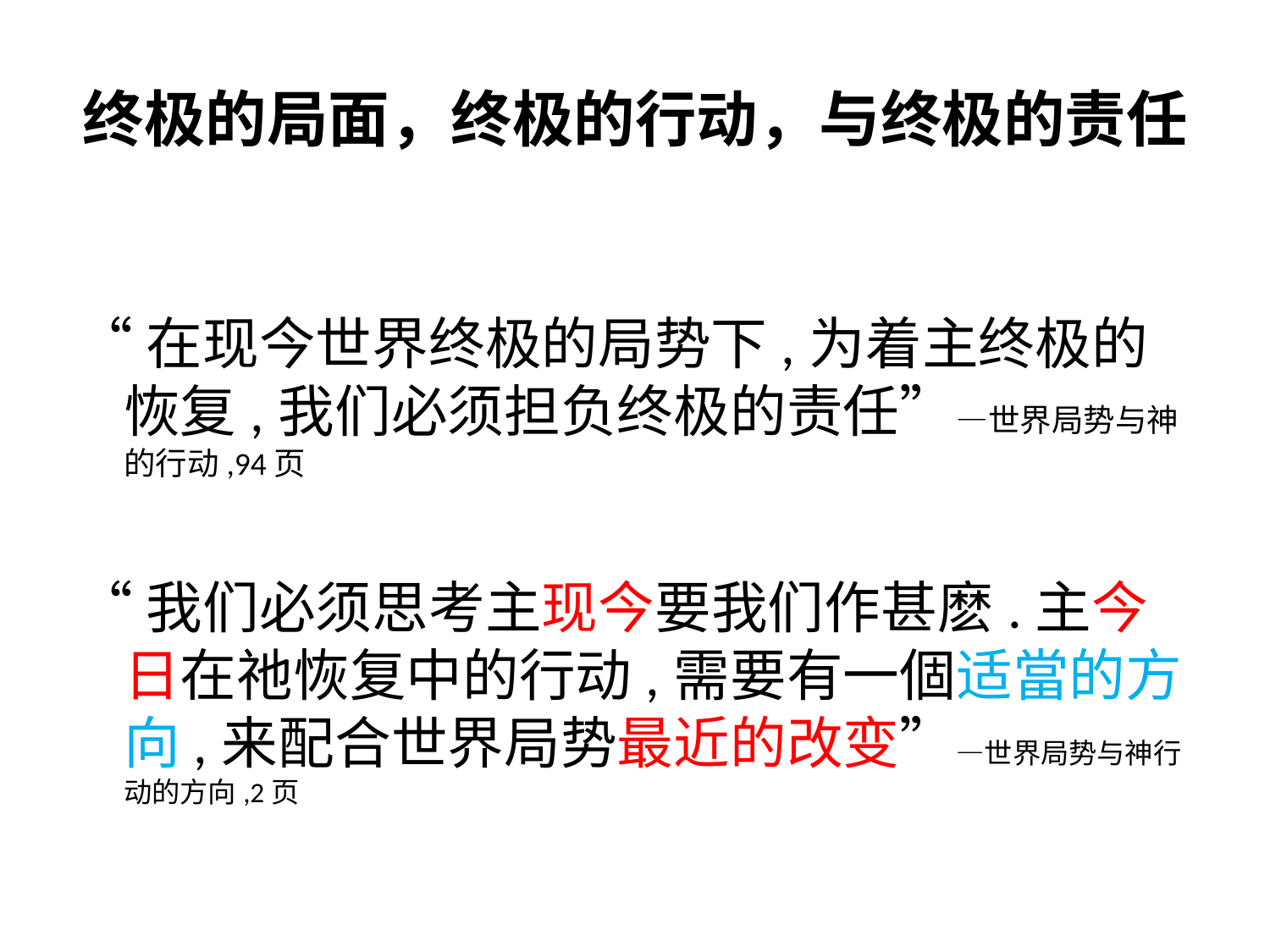

# 终极的局面，终极的行动，与终极的责任

“在现今世界终极的局势下,为着主终极的恢复,我们必须担负终极的责任”—世界局势与神的行动,94页

“我们必须思考主现今要我们作甚麽.主今日在祂恢复中的行动,需要有一個适當的方向,来配合世界局势最近的改变”—世界局势与神行动的方向,2页